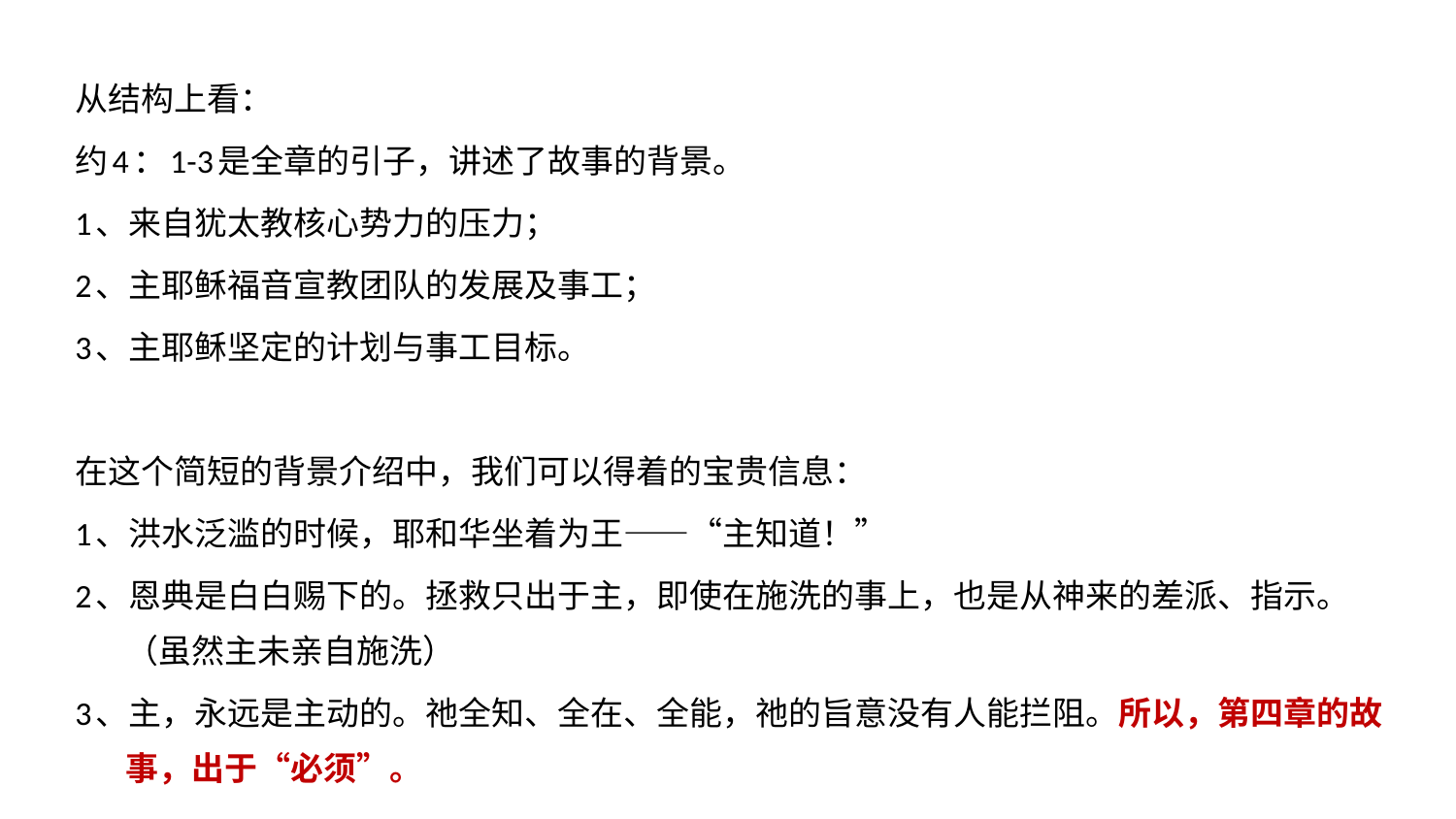

从结构上看：
约4：1-3是全章的引子，讲述了故事的背景。
1、来自犹太教核心势力的压力；
2、主耶稣福音宣教团队的发展及事工；
3、主耶稣坚定的计划与事工目标。

在这个简短的背景介绍中，我们可以得着的宝贵信息：
1、洪水泛滥的时候，耶和华坐着为王——“主知道！”
2、恩典是白白赐下的。拯救只出于主，即使在施洗的事上，也是从神来的差派、指示。（虽然主未亲自施洗）
3、主，永远是主动的。祂全知、全在、全能，祂的旨意没有人能拦阻。所以，第四章的故事，出于“必须”。